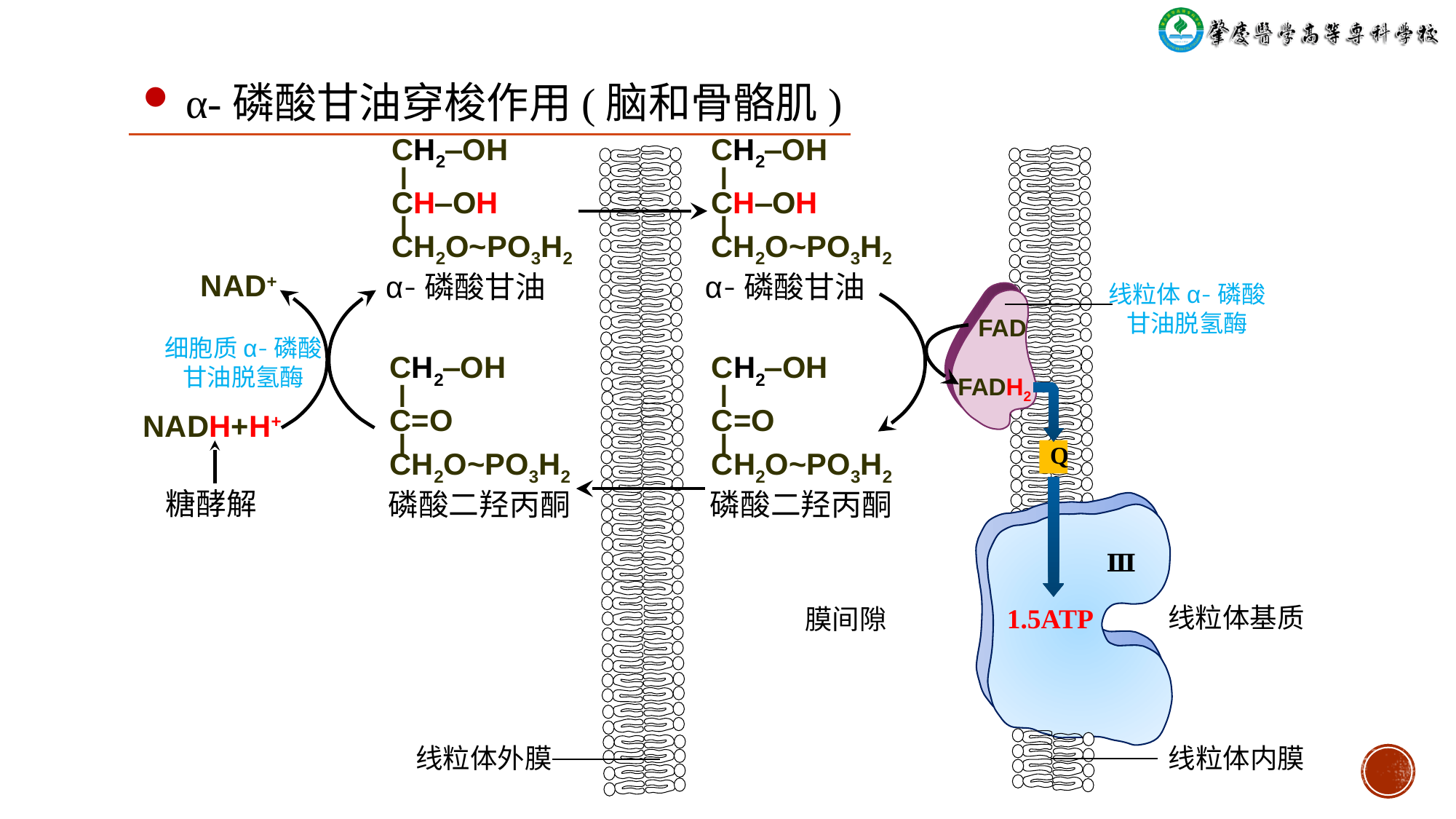

α-磷酸甘油穿梭作用(脑和骨骼肌)
CH2‒OH
 ǀ
CH‒OH
 ǀ
CH2O~PO3H2
CH2‒OH
 ǀ
CH‒OH
 ǀ
CH2O~PO3H2

α-磷酸甘油
α-磷酸甘油
NAD+
线粒体α-磷酸
甘油脱氢酶

FAD

细胞质α-磷酸
甘油脱氢酶
CH2‒OH
 ǀ
C=O
 ǀ
CH2O~PO3H2
CH2‒OH
 ǀ
C=O
 ǀ
CH2O~PO3H2
FADH2

NADH+H+
Q
糖酵解
磷酸二羟丙酮
磷酸二羟丙酮

Ⅲ
线粒体基质
1.5ATP
膜间隙

线粒体外膜
线粒体内膜